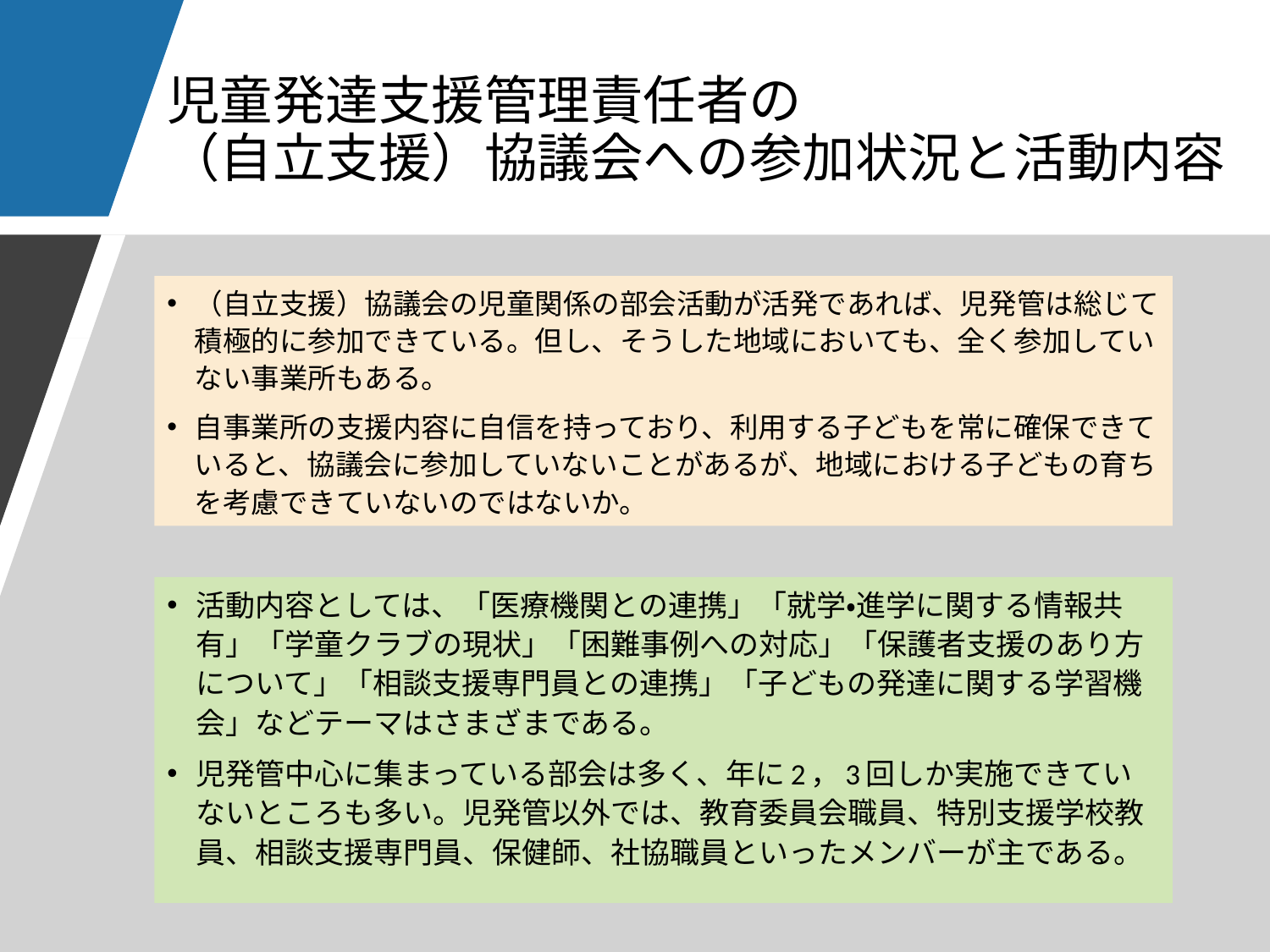

# 児童発達支援管理責任者の （自立支援）協議会への参加状況と活動内容

（自立支援）協議会の児童関係の部会活動が活発であれば、児発管は総じて積極的に参加できている。但し、そうした地域においても、全く参加していない事業所もある。
自事業所の支援内容に自信を持っており、利用する子どもを常に確保できていると、協議会に参加していないことがあるが、地域における子どもの育ちを考慮できていないのではないか。

活動内容としては、「医療機関との連携」「就学・進学に関する情報共有」「学童クラブの現状」「困難事例への対応」「保護者支援のあり方について」「相談支援専門員との連携」「子どもの発達に関する学習機会」などテーマはさまざまである。
児発管中心に集まっている部会は多く、年に2，3回しか実施できていないところも多い。児発管以外では、教育委員会職員、特別支援学校教員、相談支援専門員、保健師、社協職員といったメンバーが主である。